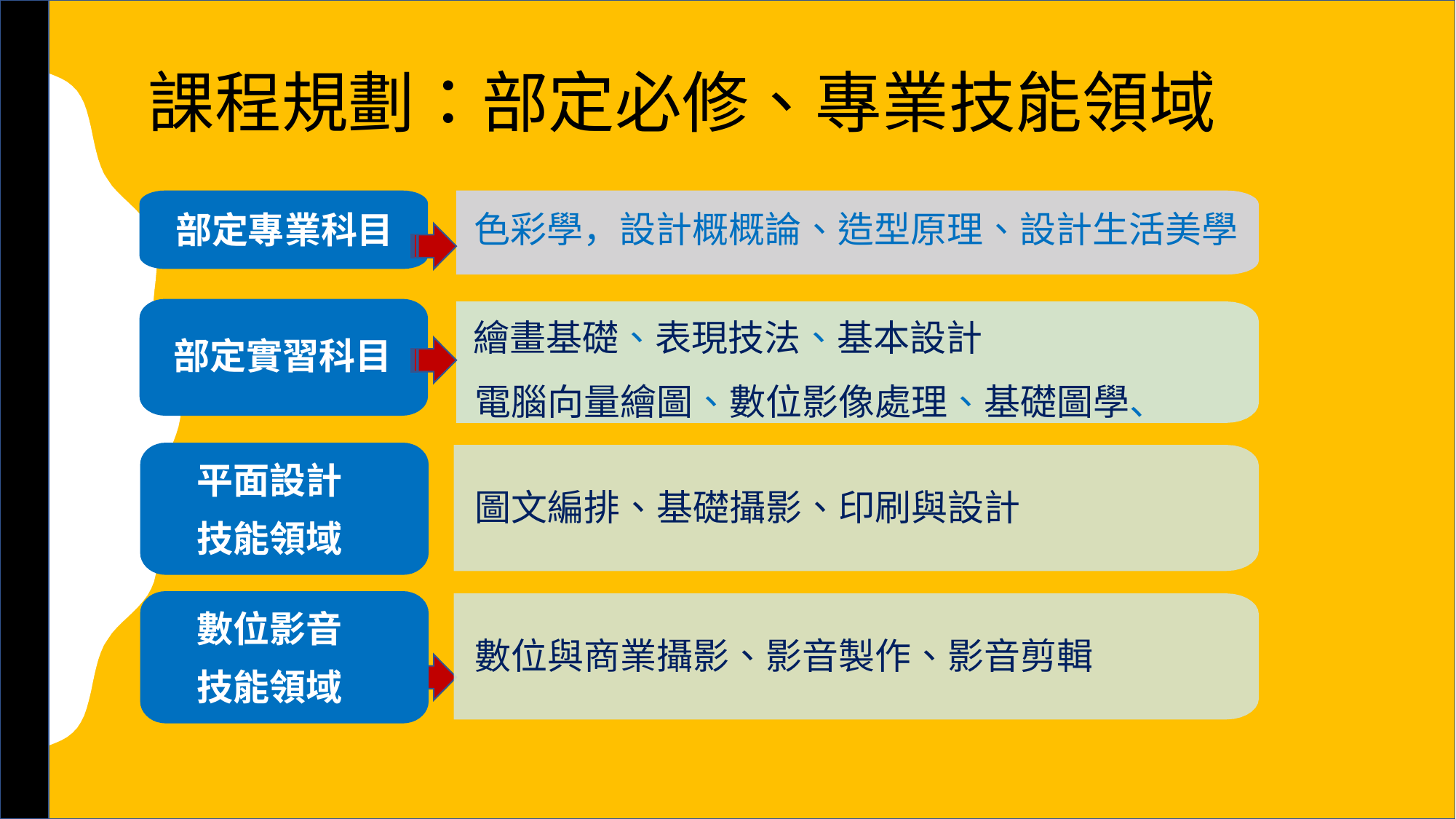

課程規劃：部定必修、專業技能領域
色彩學，設計概概論、造型原理、設計生活美學

部定專業科目

繪畫基礎、表現技法、基本設計
電腦向量繪圖、數位影像處理、基礎圖學、

部定實習科目

平面設計
技能領域

圖文編排、基礎攝影、印刷與設計

數位影音
技能領域

數位與商業攝影、影音製作、影音剪輯